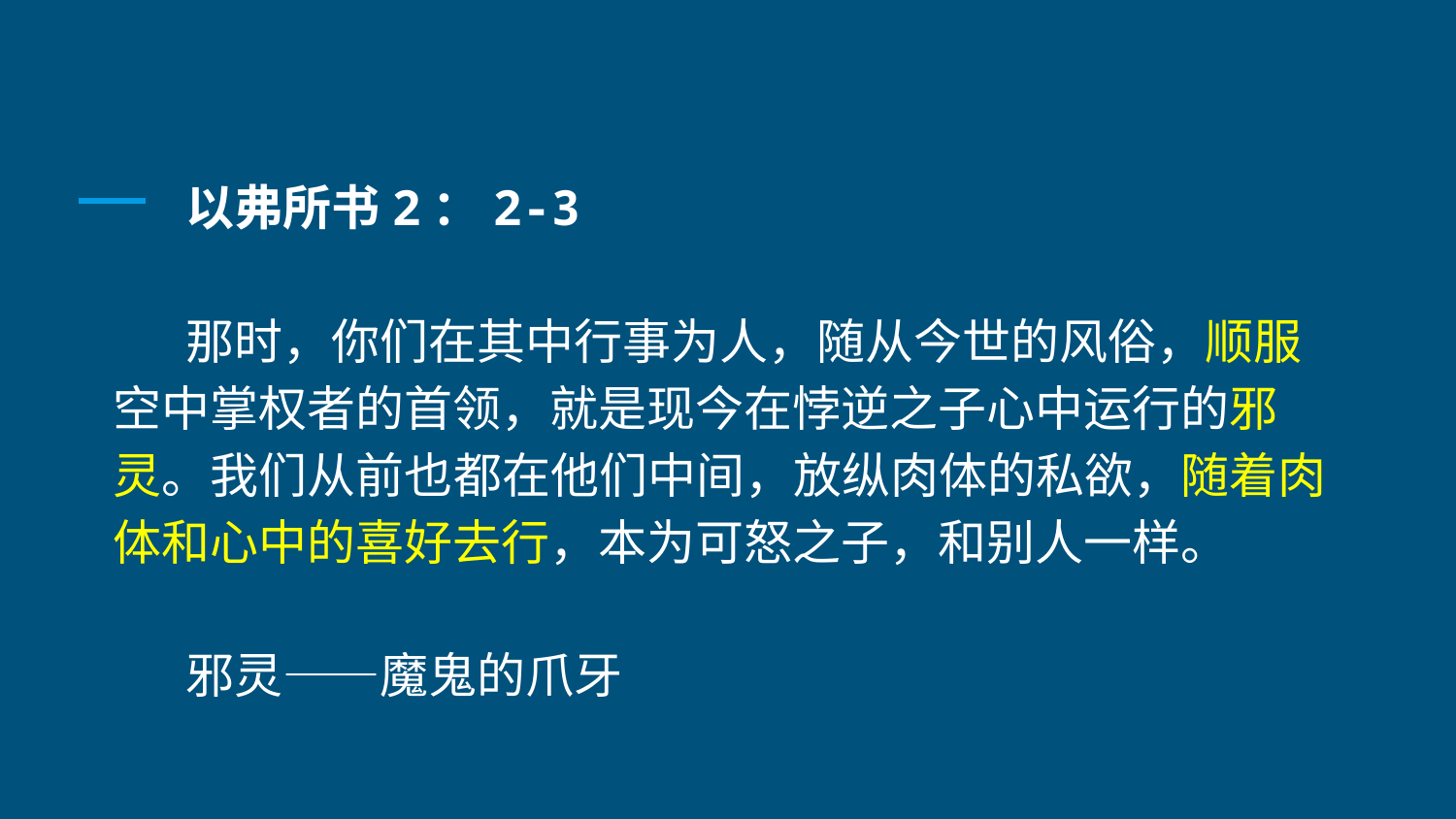

以弗所书2：2-3

那时，你们在其中行事为人，随从今世的风俗，顺服空中掌权者的首领，就是现今在悖逆之子心中运行的邪灵。我们从前也都在他们中间，放纵肉体的私欲，随着肉体和心中的喜好去行，本为可怒之子，和别人一样。

邪灵——魔鬼的爪牙